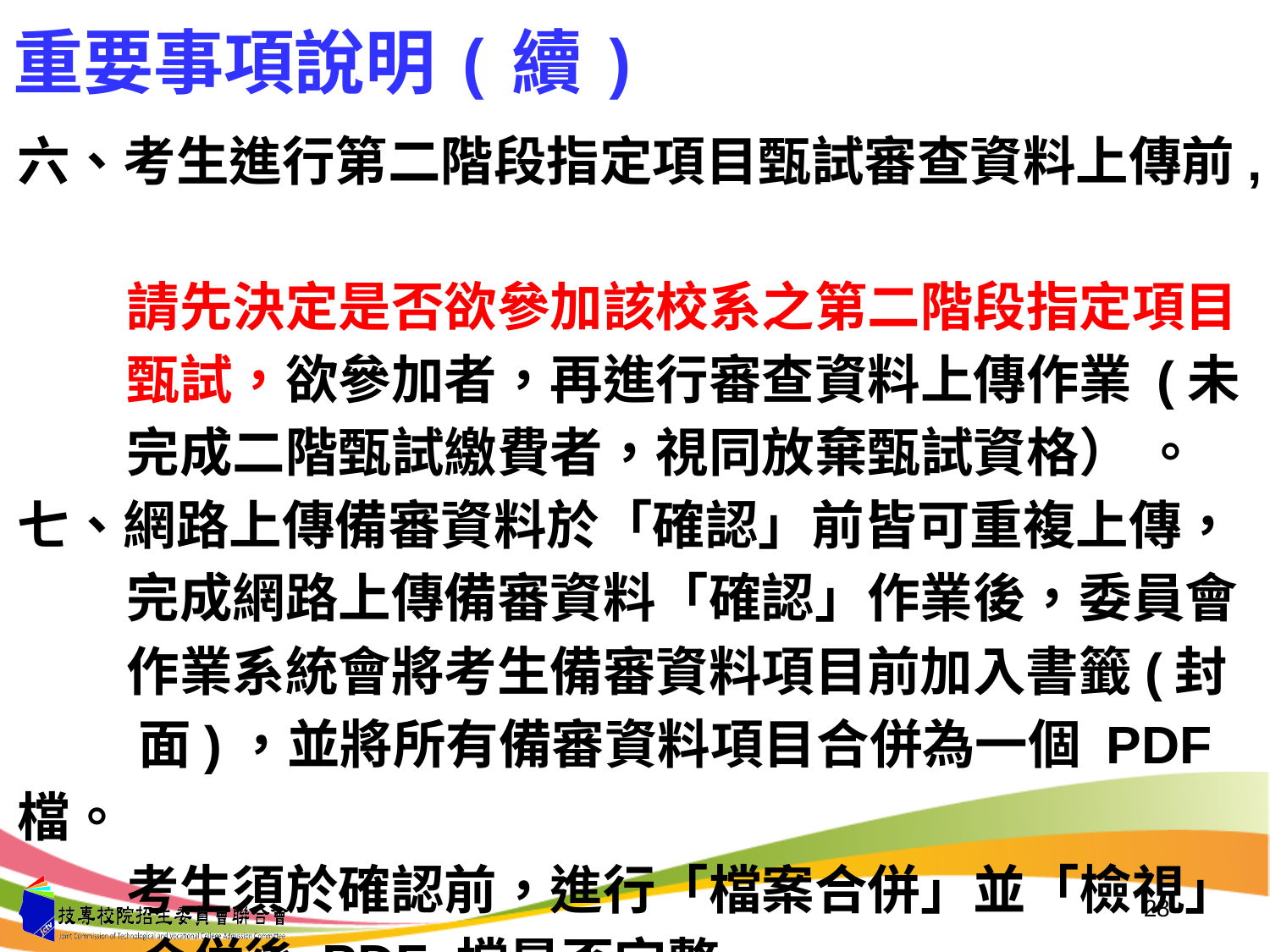

重要事項說明(續)
六、考生進行第二階段指定項目甄試審查資料上傳前,
        請先決定是否欲參加該校系之第二階段指定項目
        甄試，欲參加者，再進行審查資料上傳作業 (未
        完成二階甄試繳費者，視同放棄甄試資格） 。
七、網路上傳備審資料於「確認」前皆可重複上傳，
        完成網路上傳備審資料「確認」作業後，委員會
        作業系統會將考生備審資料項目前加入書籤(封
         面)，並將所有備審資料項目合併為一個 PDF 檔。
        考生須於確認前，進行「檔案合併」並「檢視」
         合併後 PDF 檔是否完整。

28